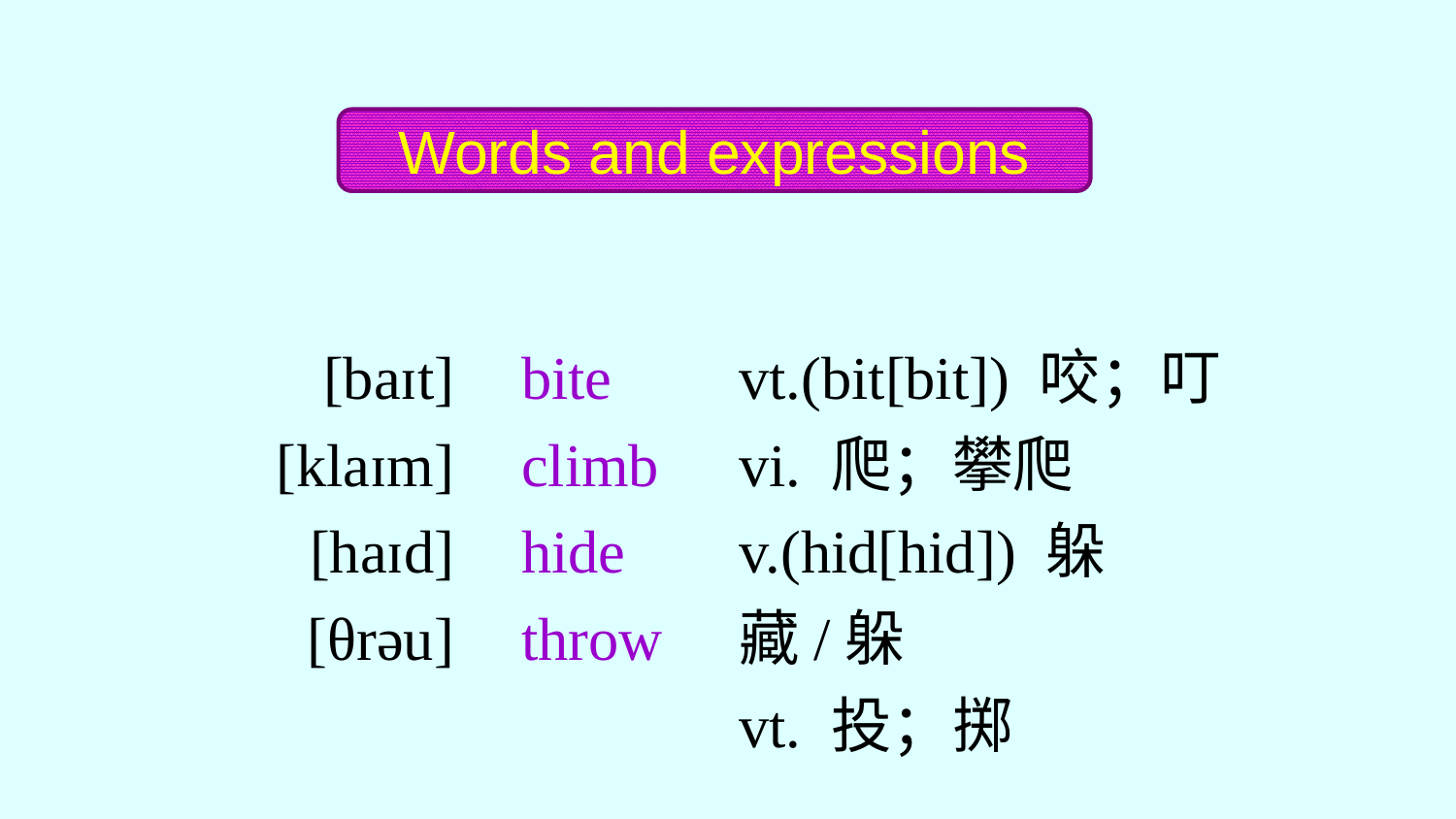

Words and expressions
[baɪt]
[klaɪm]
[haɪd]
[θrəu]
bite
climb
hide
throw
vt.(bit[bit]) 咬；叮
vi. 爬；攀爬
v.(hid[hid]) 躲藏/躲
vt. 投；掷